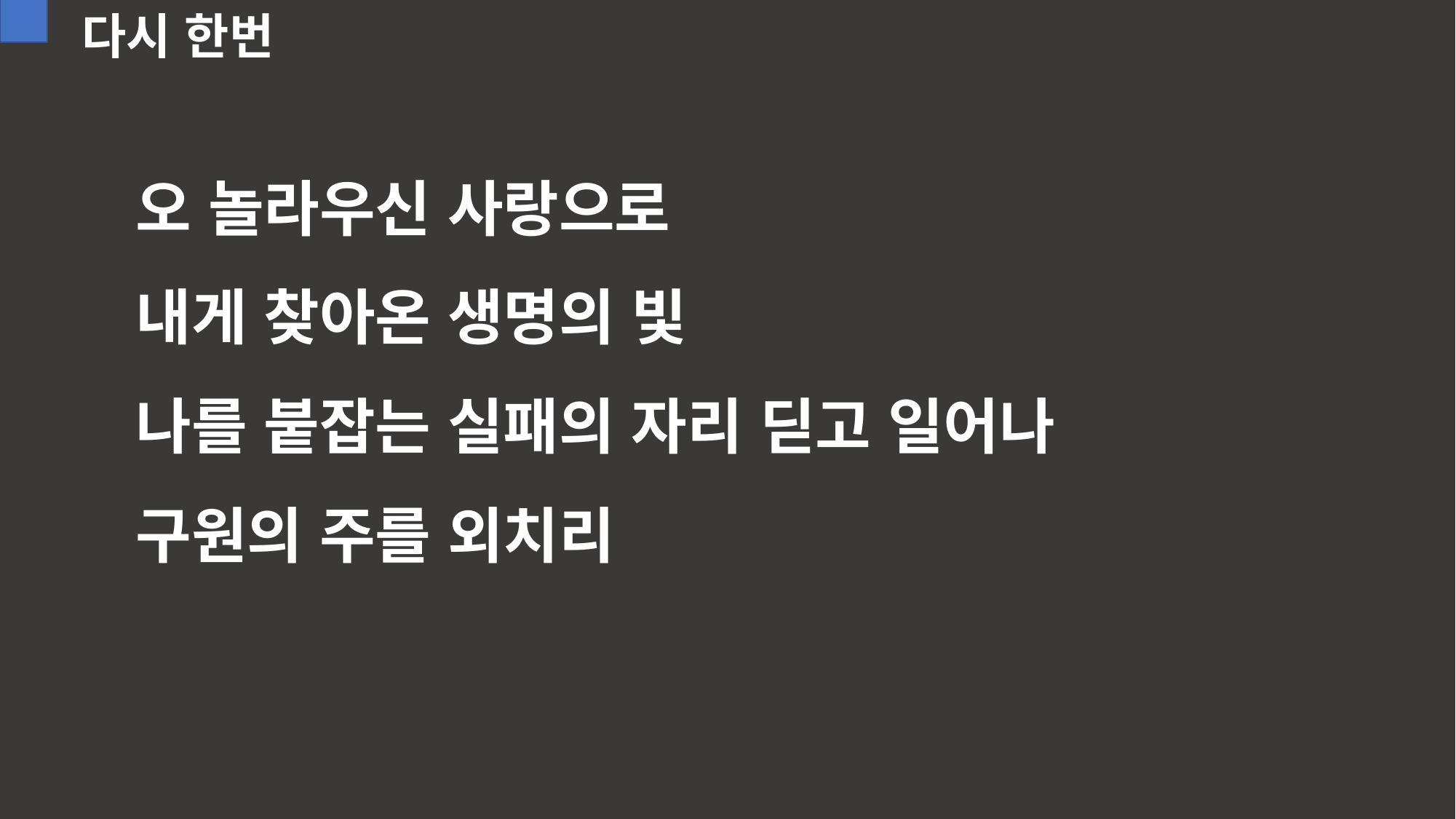

다시 한번

오 놀라우신 사랑으로
내게 찾아온 생명의 빛
나를 붙잡는 실패의 자리 딛고 일어나
구원의 주를 외치리